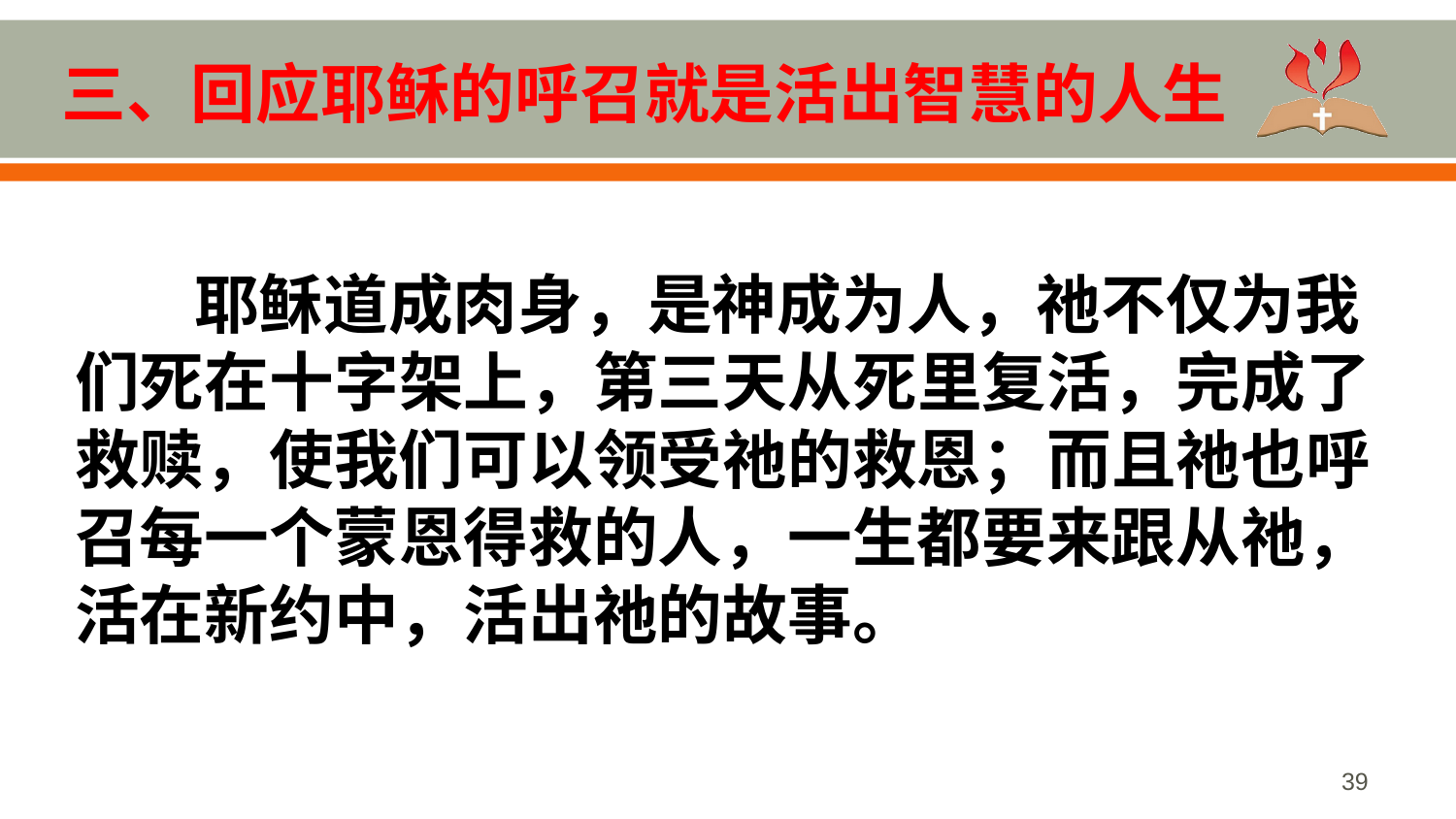

# 三、回应耶稣的呼召就是活出智慧的人生

       耶稣道成肉身，是神成为人，祂不仅为我们死在十字架上，第三天从死里复活，完成了救赎，使我们可以领受祂的救恩；而且祂也呼召每一个蒙恩得救的人，一生都要来跟从祂，活在新约中，活出祂的故事。

39